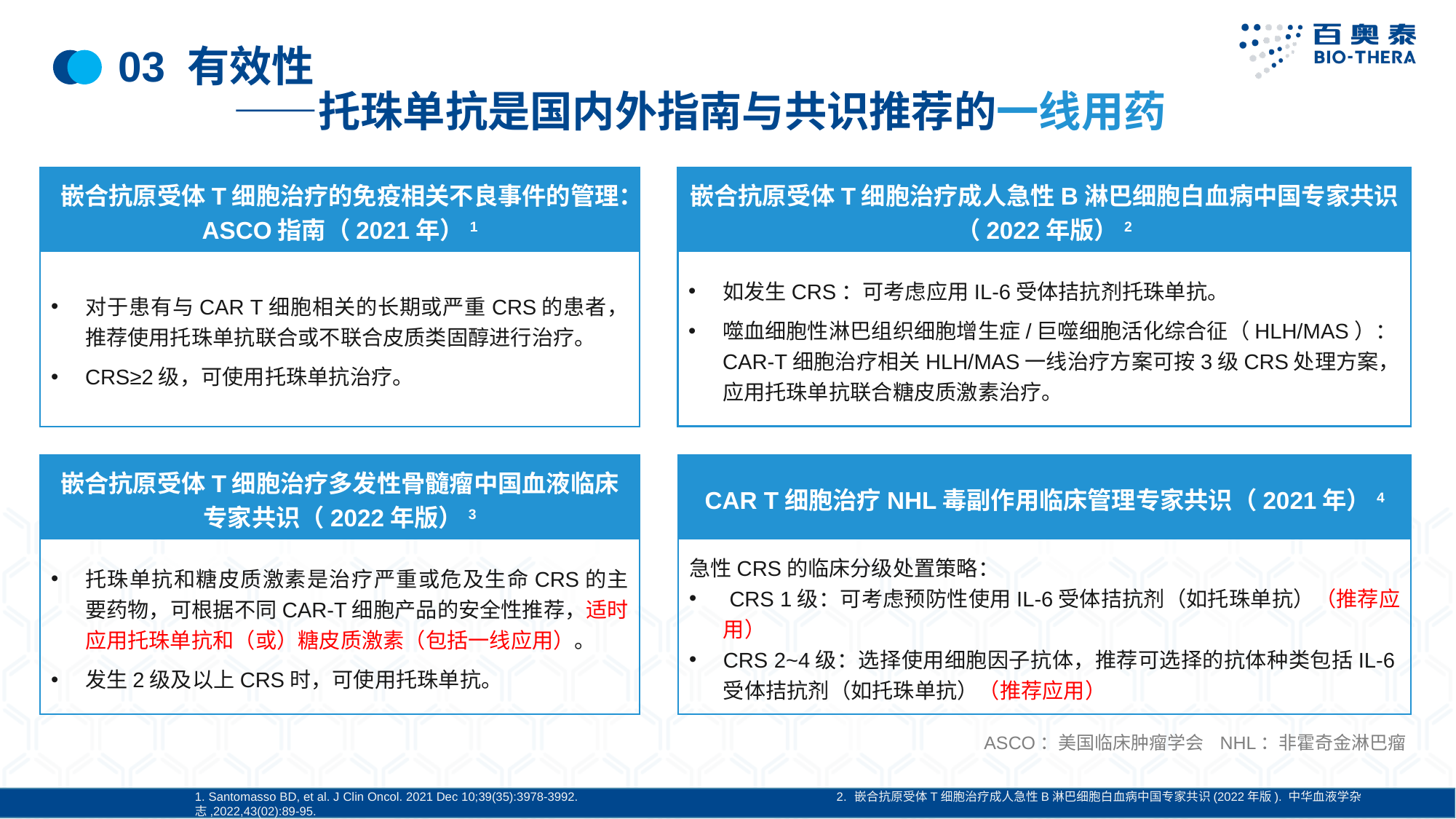

# 03 有效性 ——托珠单抗是国内外指南与共识推荐的一线用药
嵌合抗原受体T细胞治疗的免疫相关不良事件的管理：ASCO指南（2021年）1
对于患有与CAR T细胞相关的长期或严重CRS的患者，推荐使用托珠单抗联合或不联合皮质类固醇进行治疗。
CRS≥2级，可使用托珠单抗治疗。
嵌合抗原受体T细胞治疗成人急性B淋巴细胞白血病中国专家共识（2022年版）2
如发生CRS：可考虑应用IL-6受体拮抗剂托珠单抗。
噬血细胞性淋巴组织细胞增生症/巨噬细胞活化综合征（HLH/MAS）：CAR-T细胞治疗相关HLH/MAS一线治疗方案可按3级CRS处理方案，应用托珠单抗联合糖皮质激素治疗。
嵌合抗原受体T细胞治疗多发性骨髓瘤中国血液临床专家共识（2022年版）3
托珠单抗和糖皮质激素是治疗严重或危及生命CRS的主要药物，可根据不同CAR-T细胞产品的安全性推荐，适时应用托珠单抗和（或）糖皮质激素（包括一线应用）。
发生2级及以上CRS时，可使用托珠单抗。
CAR T细胞治疗NHL毒副作用临床管理专家共识（2021年）4
急性CRS的临床分级处置策略：
 CRS 1级：可考虑预防性使用IL-6受体拮抗剂（如托珠单抗）（推荐应用）
CRS 2~4级：选择使用细胞因子抗体，推荐可选择的抗体种类包括IL-6受体拮抗剂（如托珠单抗）（推荐应用）
ASCO：美国临床肿瘤学会   NHL：非霍奇金淋巴瘤
1. Santomasso BD, et al. J Clin Oncol. 2021 Dec 10;39(35):3978-3992.                                                                           2. 嵌合抗原受体T细胞治疗成人急性B淋巴细胞白血病中国专家共识(2022年版). 中华血液学杂志,2022,43(02):89-95.
3. 嵌合抗原受体T细胞治疗多发性骨髓瘤中国血液临床专家共识(2022年版). 中华血液学杂志,2022,43(04):265-271.       4. CAR T细胞治疗NHL毒副作用临床管理专家共识. 转化医学杂志,2021,10(1): 1-11.